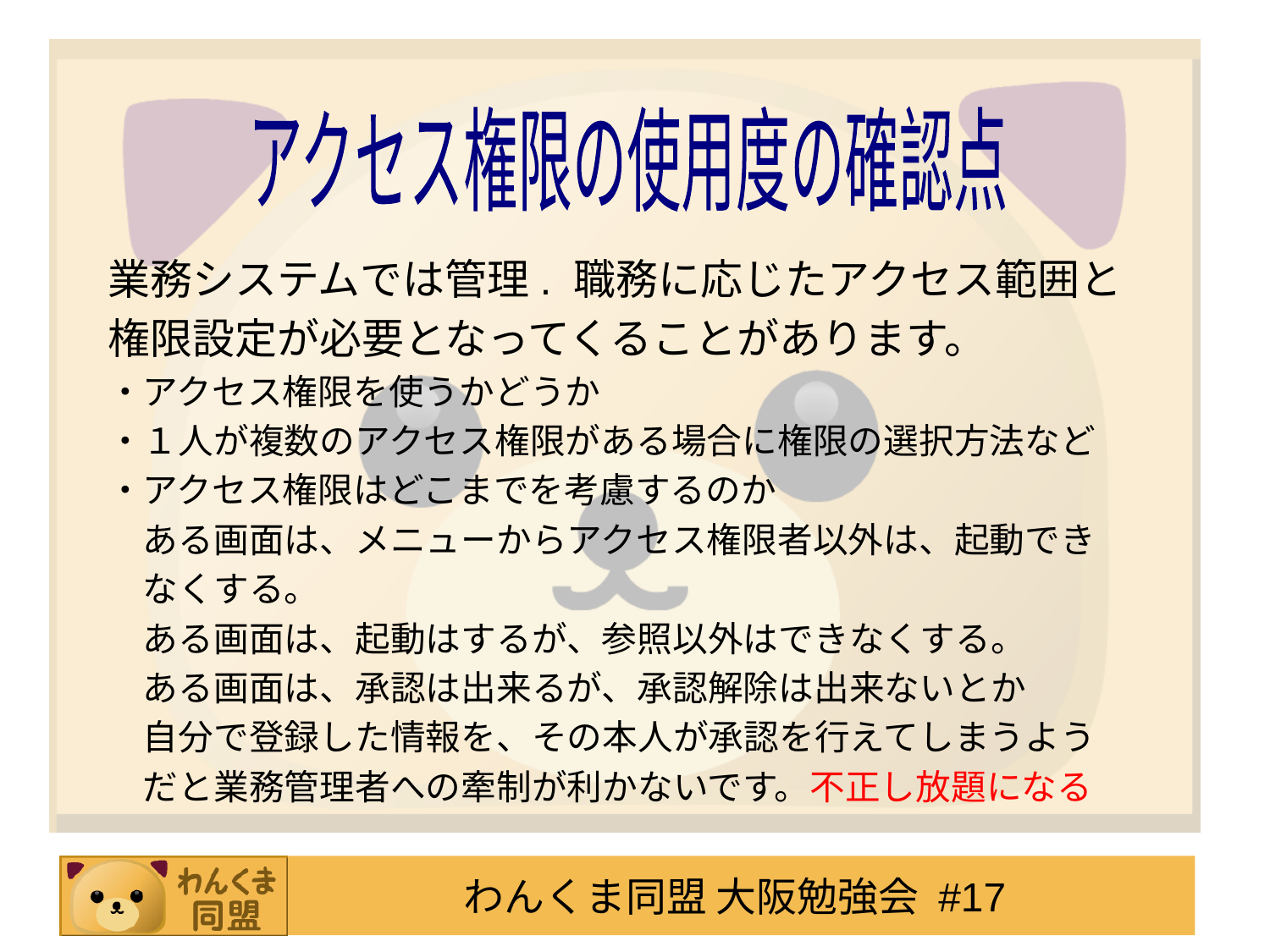

アクセス権限の使用度の確認点
業務システムでは管理. 職務に応じたアクセス範囲と
権限設定が必要となってくることがあります。
・アクセス権限を使うかどうか
・１人が複数のアクセス権限がある場合に権限の選択方法など
・アクセス権限はどこまでを考慮するのか
　ある画面は、メニューからアクセス権限者以外は、起動でき
　なくする。
　ある画面は、起動はするが、参照以外はできなくする。
　ある画面は、承認は出来るが、承認解除は出来ないとか
　自分で登録した情報を、その本人が承認を行えてしまうよう
　だと業務管理者への牽制が利かないです。不正し放題になる